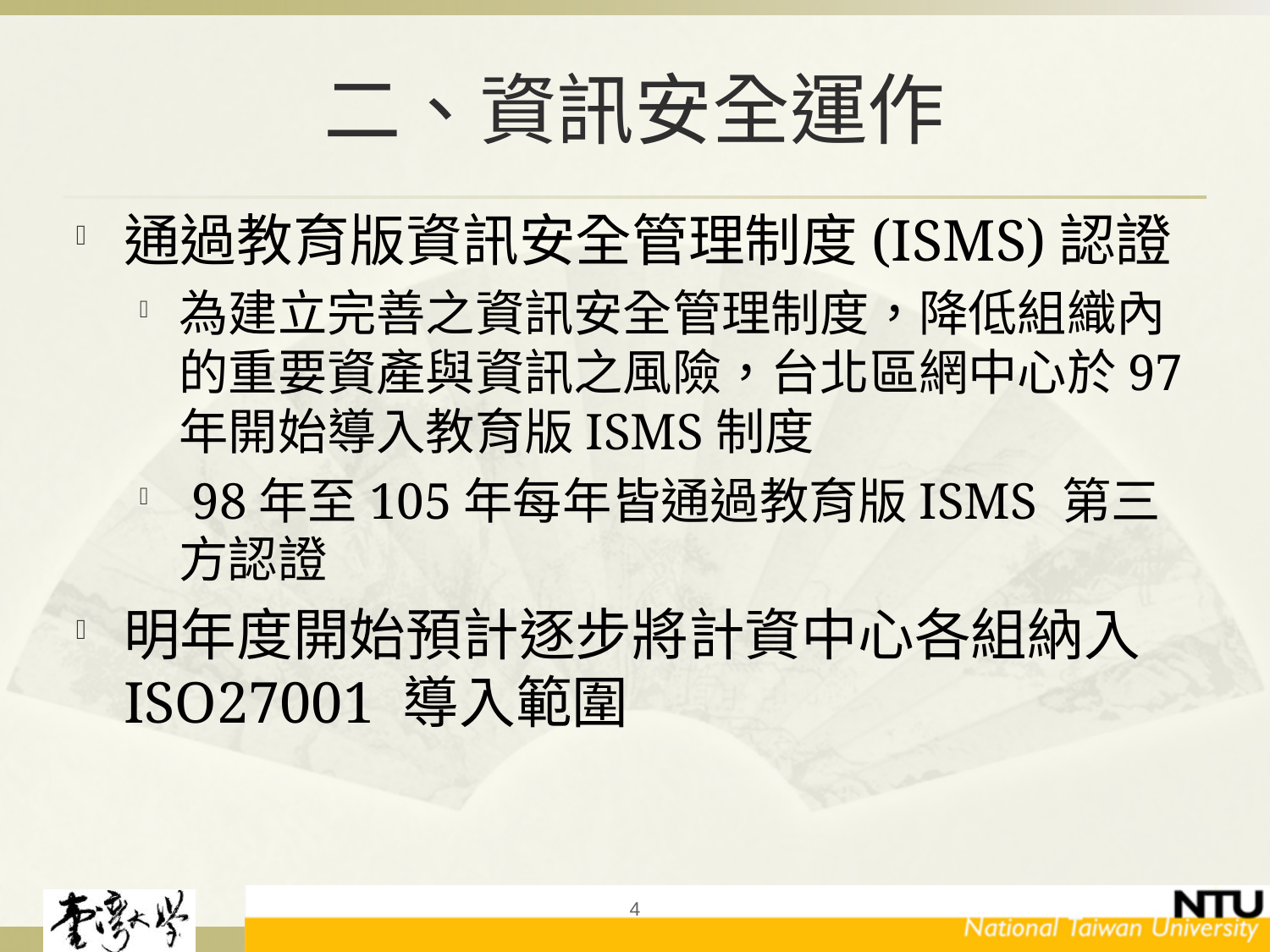

# 二、資訊安全運作
通過教育版資訊安全管理制度(ISMS)認證
為建立完善之資訊安全管理制度，降低組織內的重要資產與資訊之風險，台北區網中心於97年開始導入教育版ISMS制度
 98年至105年每年皆通過教育版ISMS 第三方認證
明年度開始預計逐步將計資中心各組納入ISO27001 導入範圍
4